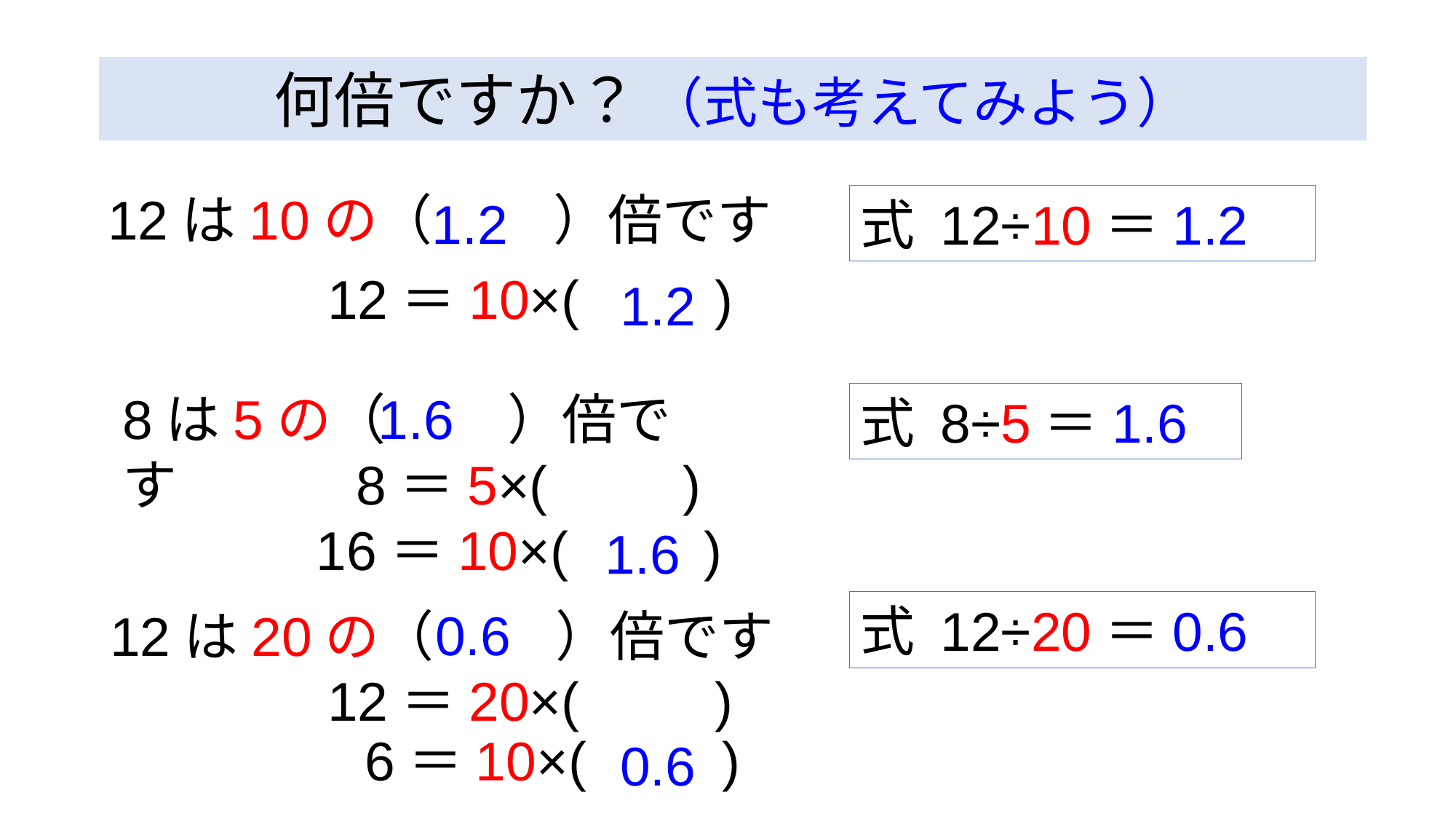

何倍ですか？ （式も考えてみよう）
12は10の（　 　）倍です
1.2
式 12÷10＝1.2
12＝10×(　　)
1.2
8は5の（　 　）倍です
1.6
式 8÷5＝1.6
8＝5×(　　)
16＝10×(　　)
1.6
式 12÷20＝0.6
0.6
12は20の（　 　）倍です
12＝20×(　　)
6＝10×(　　)
0.6